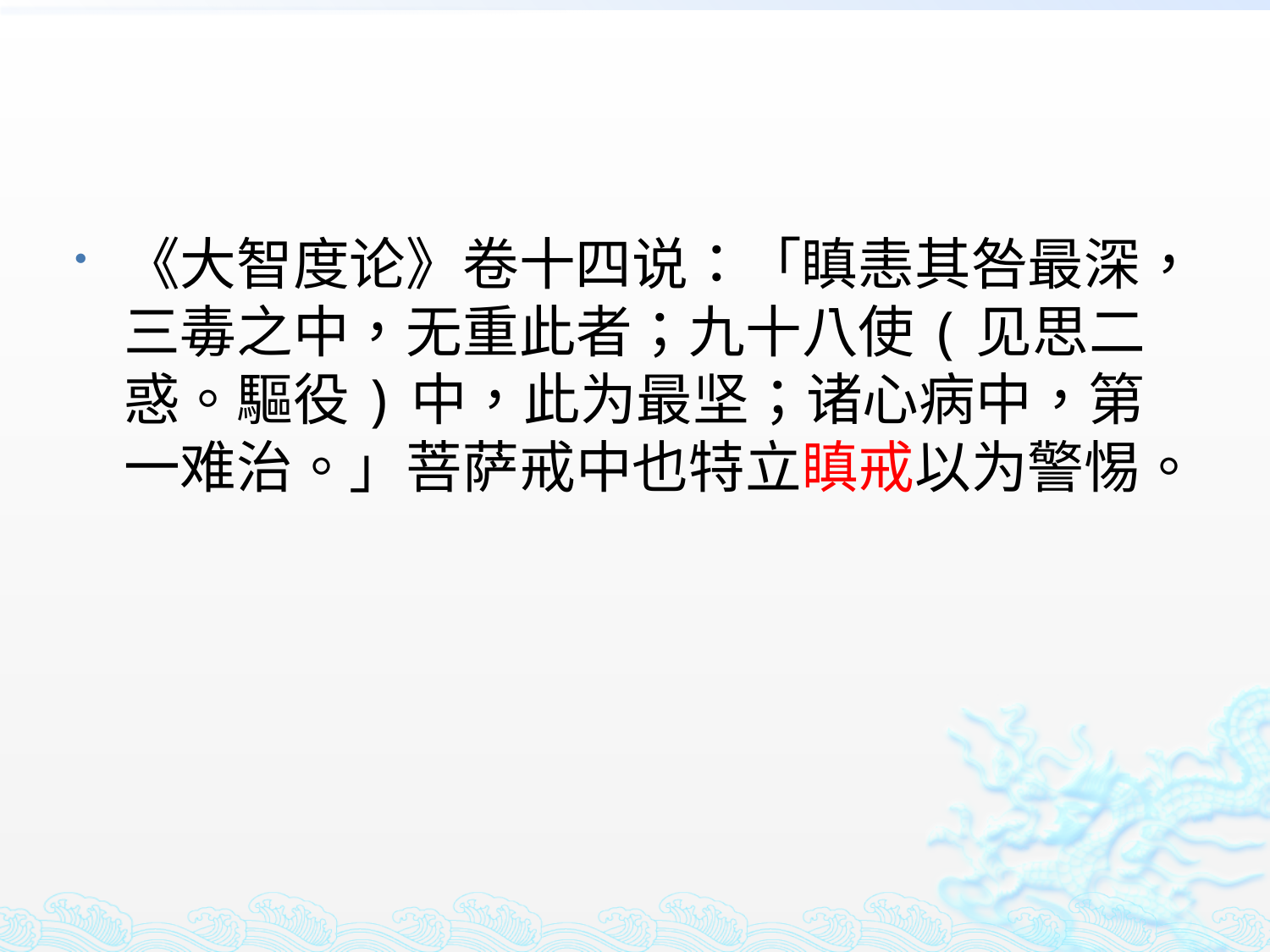

《大智度论》卷十四说：「瞋恚其咎最深，三毒之中，无重此者；九十八使(见思二惑。驅役)中，此为最坚；诸心病中，第一难治。」菩萨戒中也特立瞋戒以为警惕。